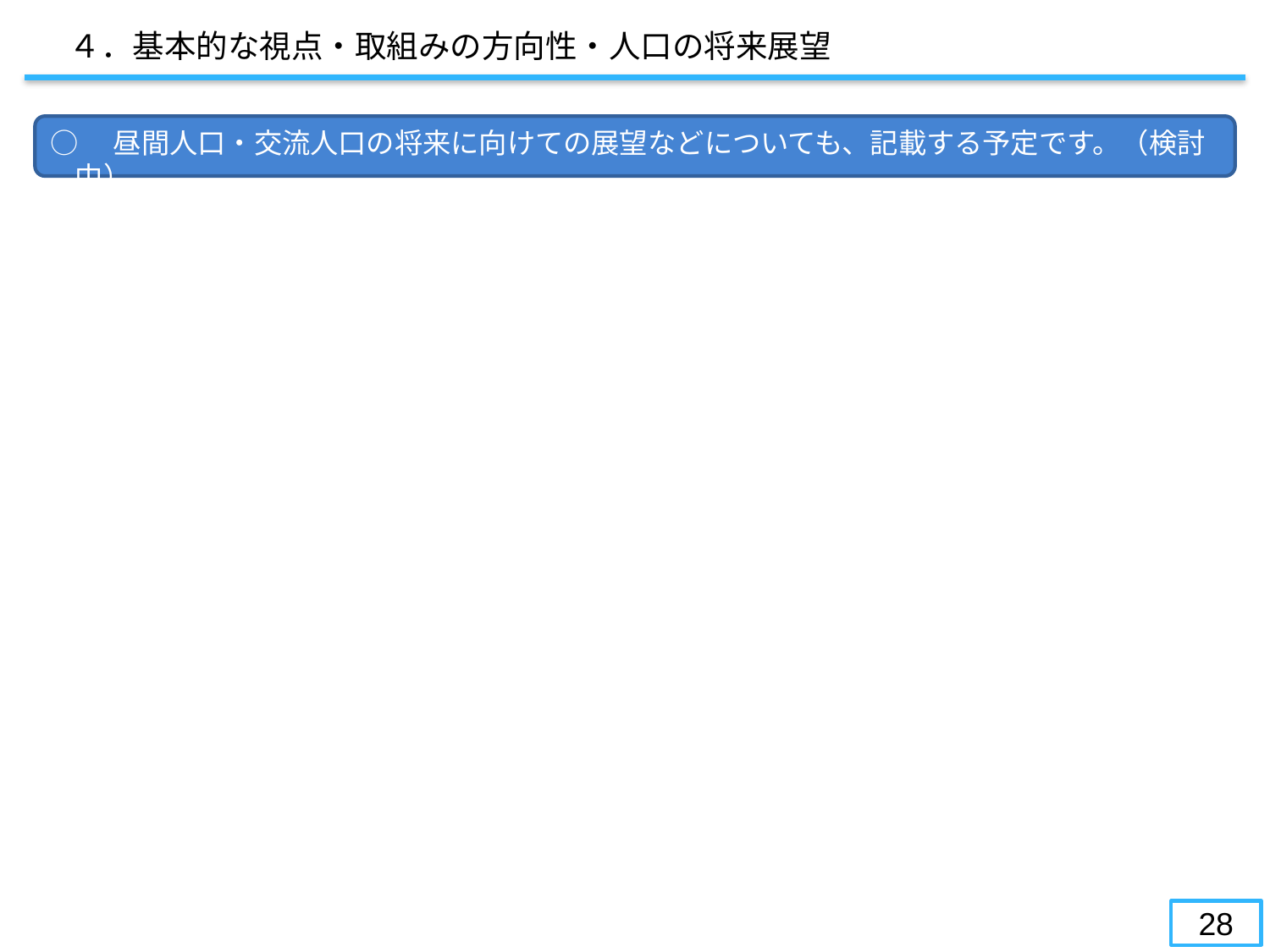

４．基本的な視点・取組みの方向性・人口の将来展望
○　昼間人口・交流人口の将来に向けての展望などについても、記載する予定です。（検討中）
28